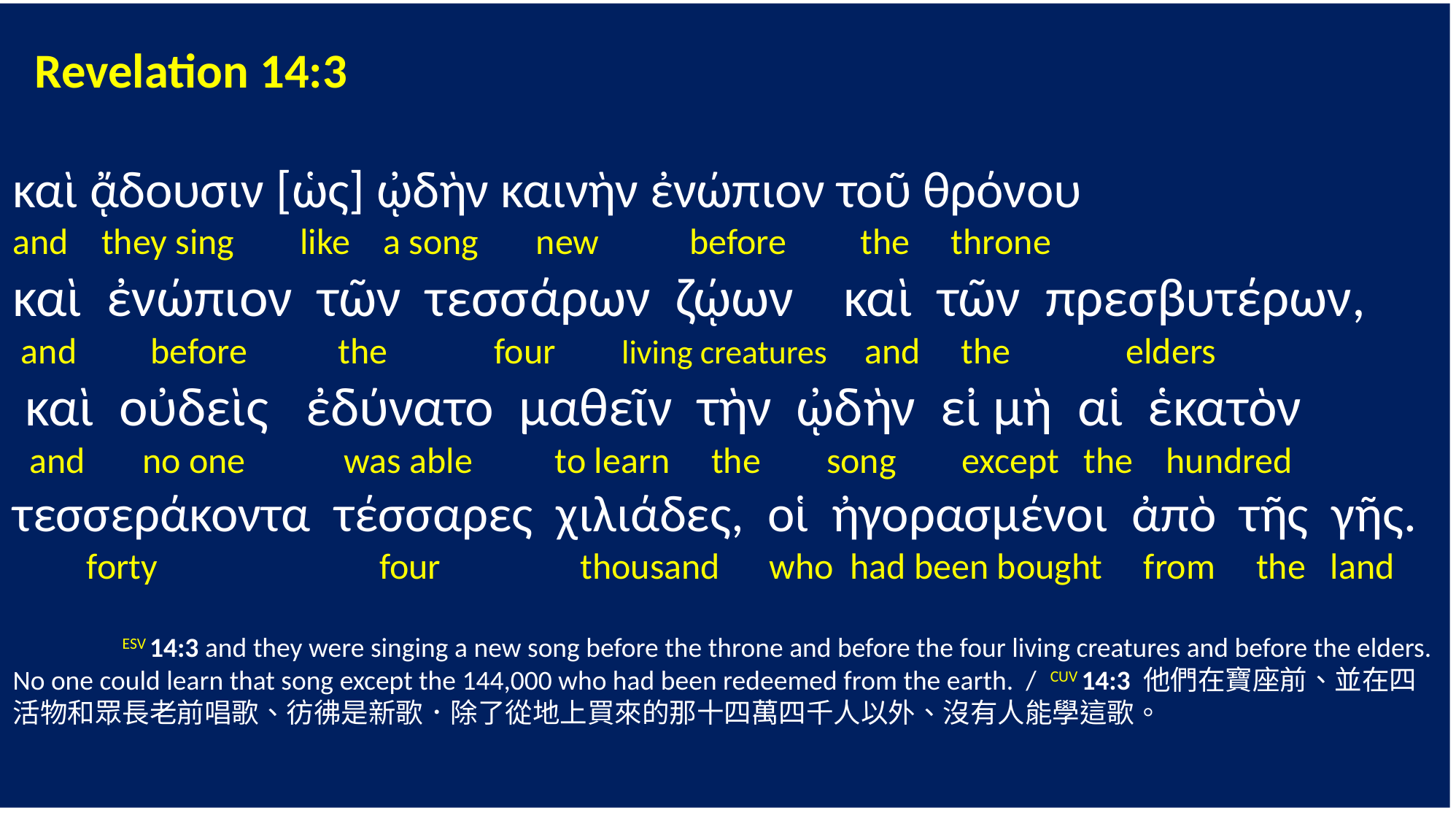

Revelation 14:3

καὶ ᾄδουσιν [ὡς] ᾠδὴν καινὴν ἐνώπιον τοῦ θρόνου
and    they sing        like    a song       new           before         the     throne
καὶ  ἐνώπιον  τῶν  τεσσάρων  ζῴων    καὶ  τῶν  πρεσβυτέρων,
 and         before           the             four        living creatures     and     the              elders
 καὶ  οὐδεὶς   ἐδύνατο  μαθεῖν  τὴν  ᾠδὴν  εἰ μὴ  αἱ  ἑκατὸν
  and       no one            was able          to learn     the        song        except   the    hundred
τεσσεράκοντα  τέσσαρες  χιλιάδες,  οἱ  ἠγορασμένοι  ἀπὸ  τῆς  γῆς.
         forty                           four                 thousand      who  had been bought     from     the   land

	ESV 14:3 and they were singing a new song before the throne and before the four living creatures and before the elders. No one could learn that song except the 144,000 who had been redeemed from the earth.  /  CUV 14:3 他們在寶座前、並在四活物和眾長老前唱歌、彷彿是新歌．除了從地上買來的那十四萬四千人以外、沒有人能學這歌。